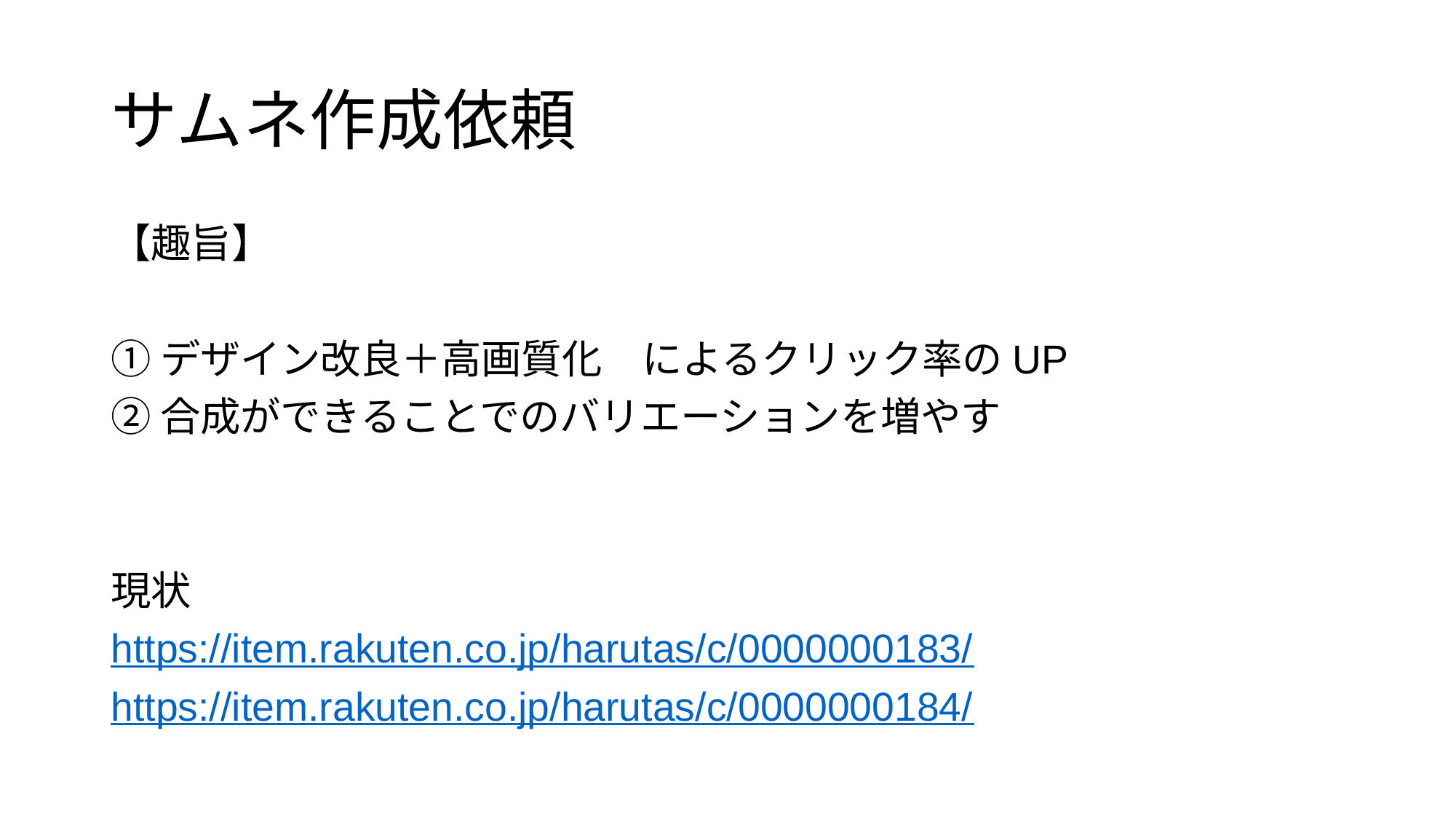

# サムネ作成依頼
【趣旨】

①デザイン改良＋高画質化　によるクリック率のUP
②合成ができることでのバリエーションを増やす

現状
https://item.rakuten.co.jp/harutas/c/0000000183/
https://item.rakuten.co.jp/harutas/c/0000000184/